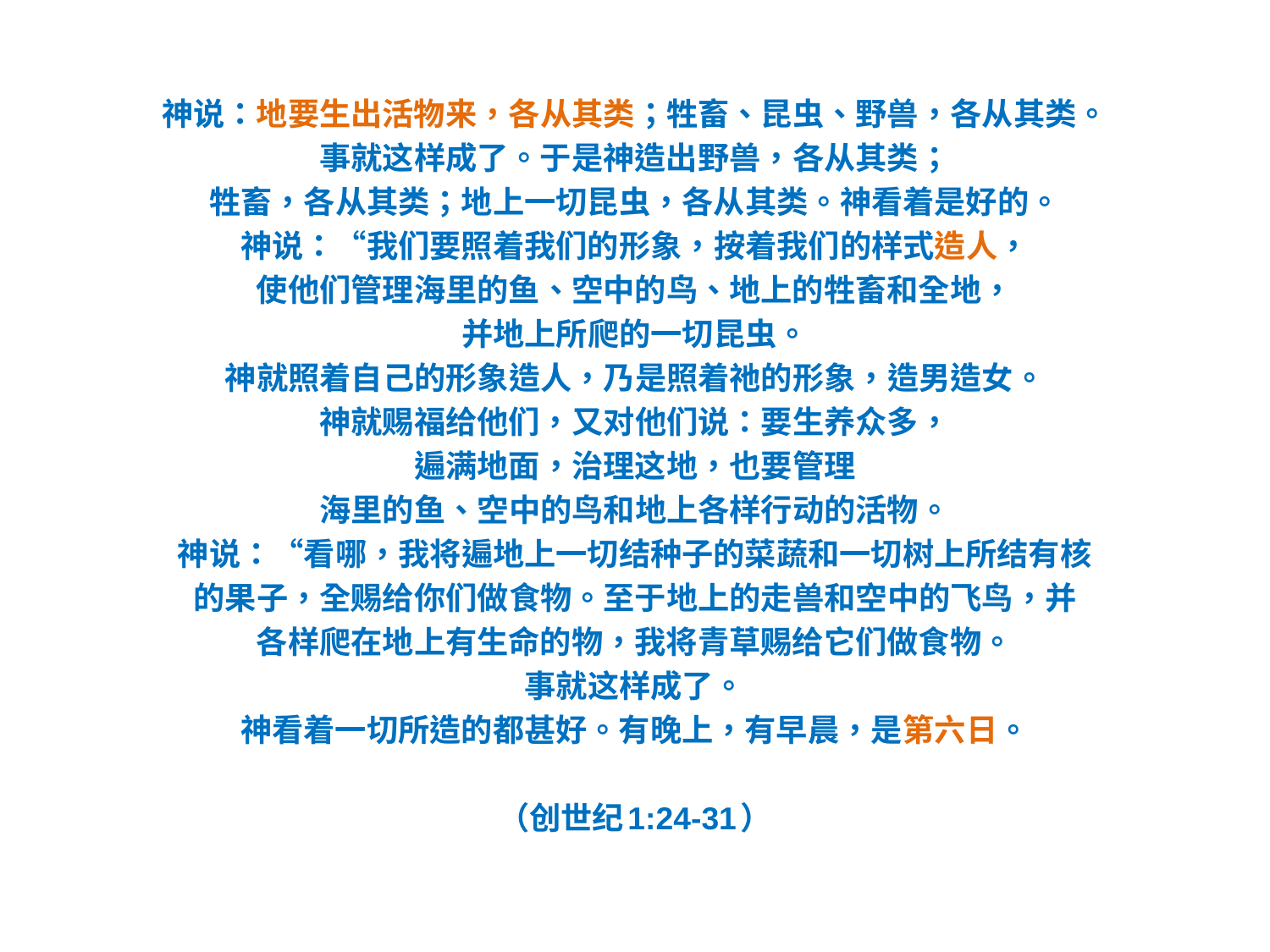

#
神说：地要生出活物来，各从其类；牲畜、昆虫、野兽，各从其类。
事就这样成了。于是神造出野兽，各从其类；
牲畜，各从其类；地上一切昆虫，各从其类。神看着是好的。
神说：“我们要照着我们的形象，按着我们的样式造人，
使他们管理海里的鱼、空中的鸟、地上的牲畜和全地，
并地上所爬的一切昆虫。
神就照着自己的形象造人，乃是照着祂的形象，造男造女。
神就赐福给他们，又对他们说：要生养众多，
遍满地面，治理这地，也要管理
海里的鱼、空中的鸟和地上各样行动的活物。
神说：“看哪，我将遍地上一切结种子的菜蔬和一切树上所结有核
的果子，全赐给你们做食物。至于地上的走兽和空中的飞鸟，并
各样爬在地上有生命的物，我将青草赐给它们做食物。
事就这样成了。
神看着一切所造的都甚好。有晚上，有早晨，是第六日。

（创世纪1:24-31）